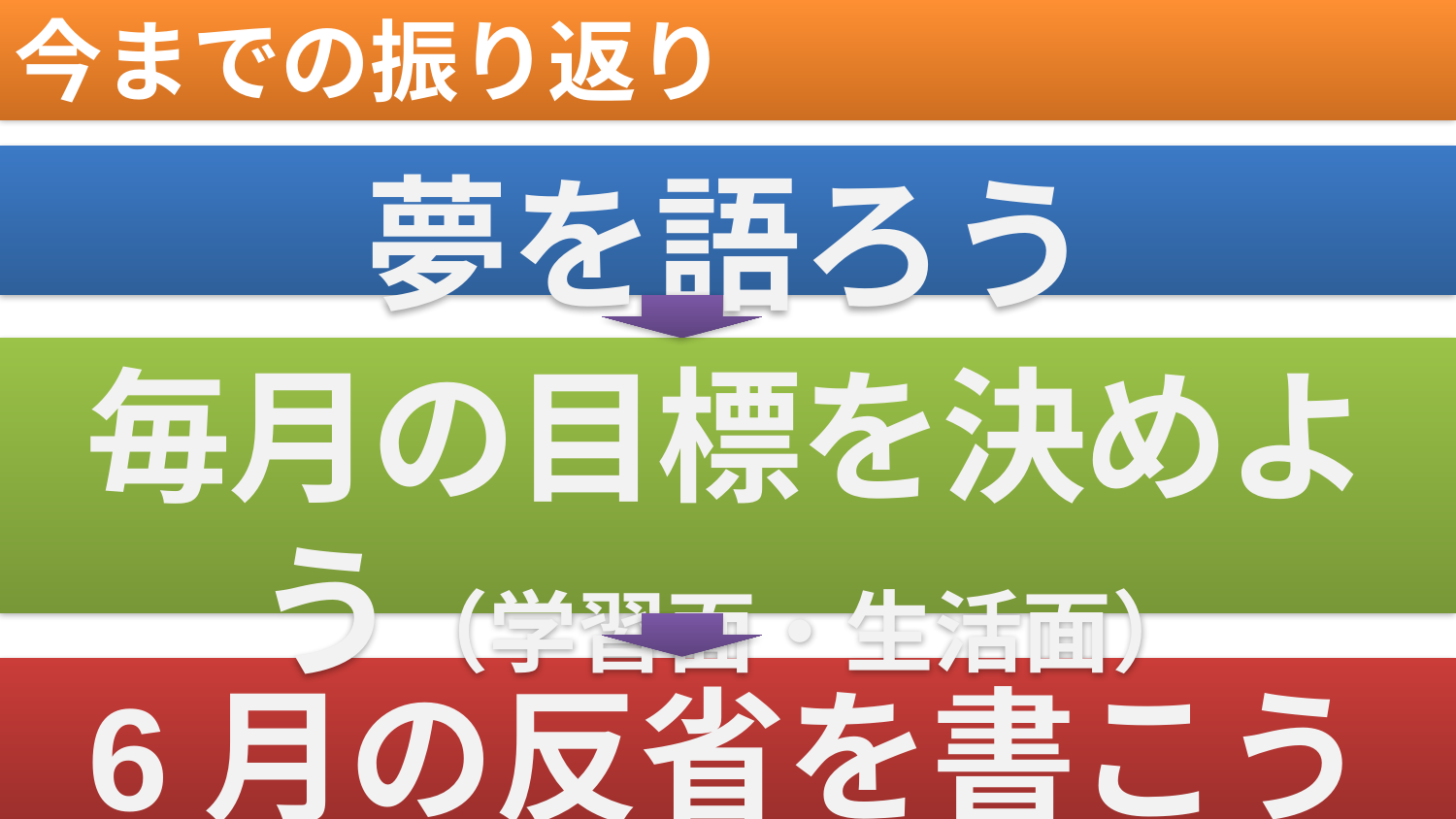

今までの振り返り
夢を語ろう

毎月の目標を決めよう（学習面・生活面）

6月の反省を書こう